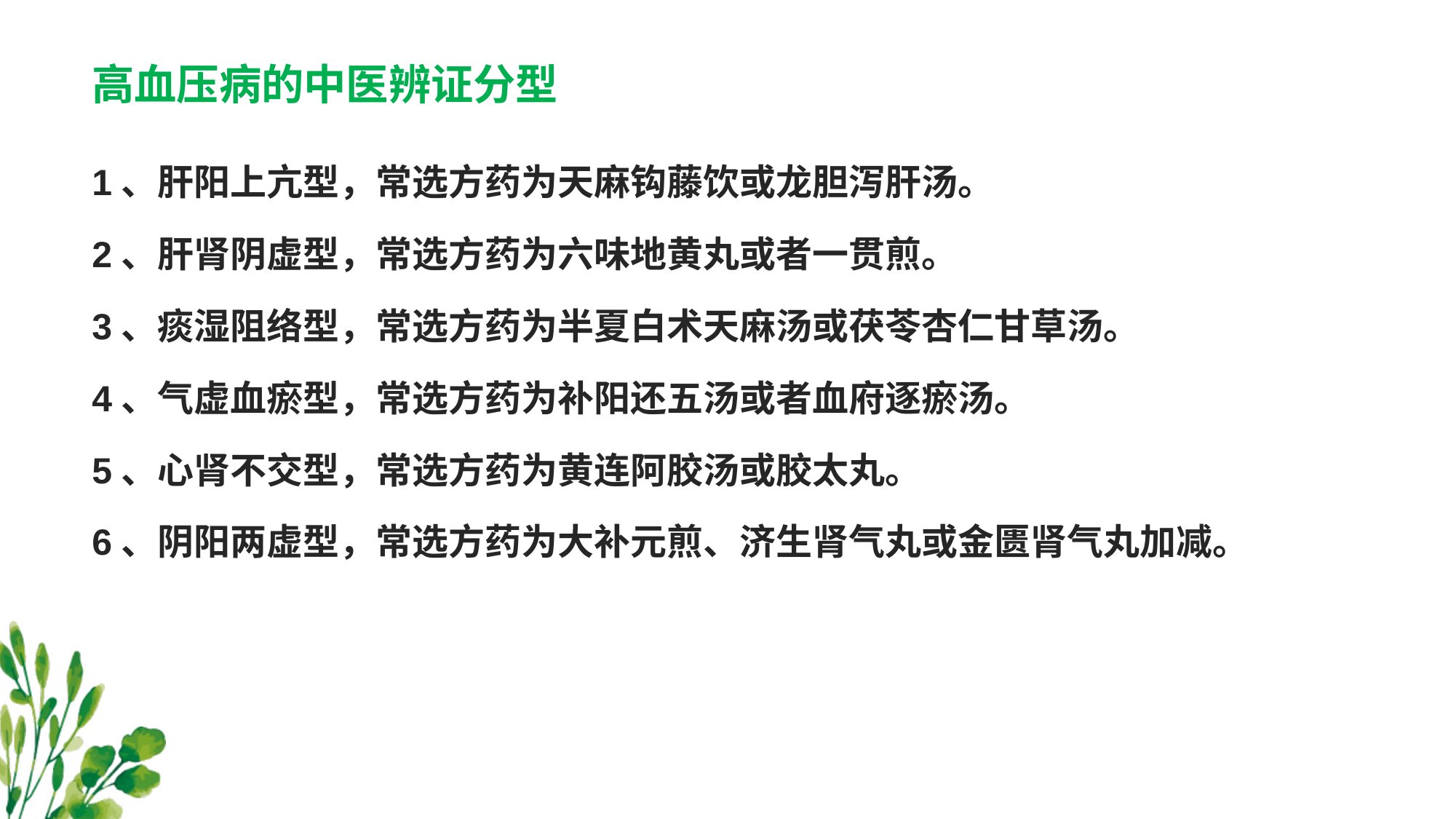

# 高血压病的中医辨证分型
1、肝阳上亢型，常选方药为天麻钩藤饮或龙胆泻肝汤。
2、肝肾阴虚型，常选方药为六味地黄丸或者一贯煎。
3、痰湿阻络型，常选方药为半夏白术天麻汤或茯苓杏仁甘草汤。
4、气虚血瘀型，常选方药为补阳还五汤或者血府逐瘀汤。
5、心肾不交型，常选方药为黄连阿胶汤或胶太丸。
6、阴阳两虚型，常选方药为大补元煎、济生肾气丸或金匮肾气丸加减。